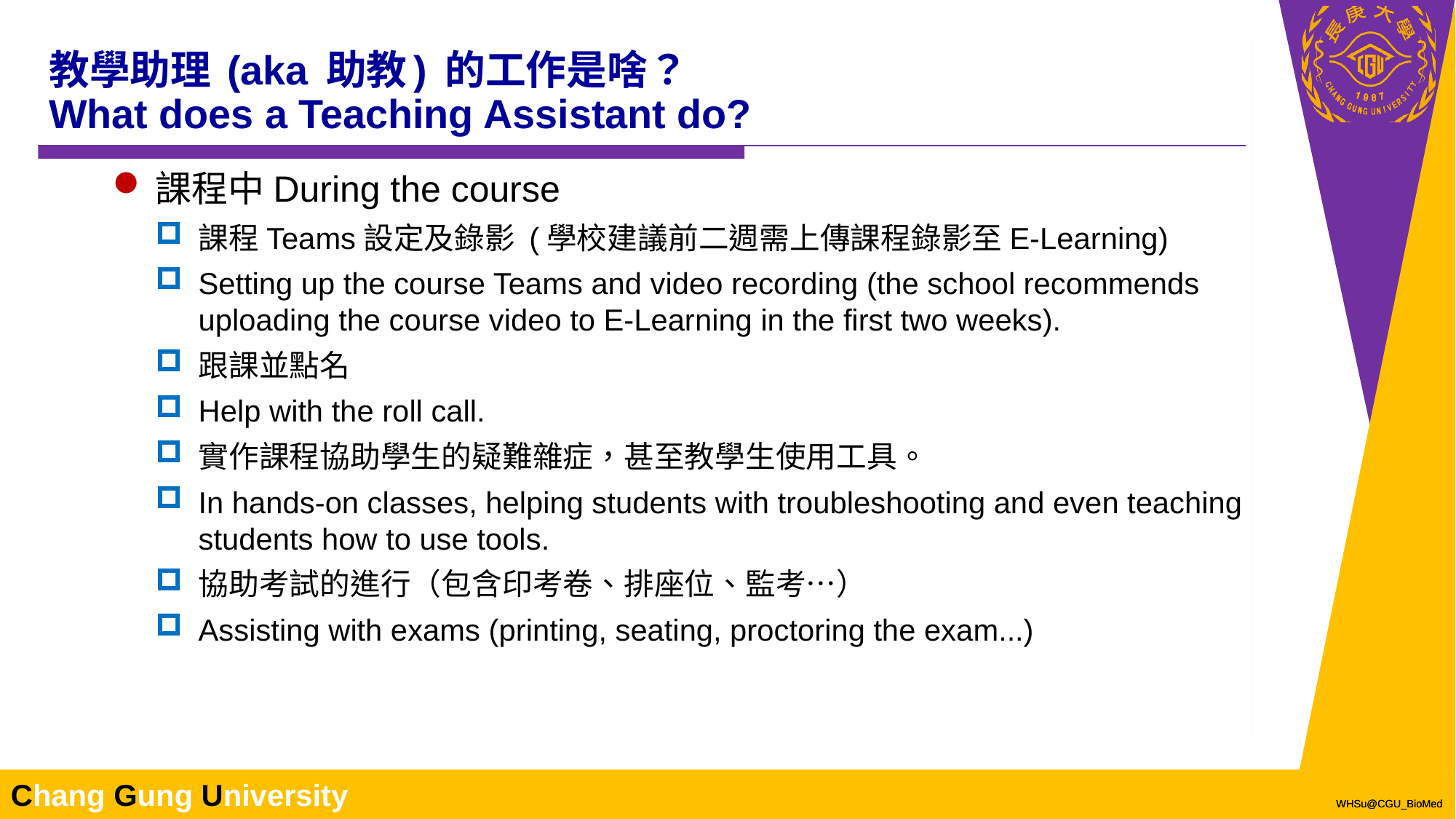

# 教學助理 (aka 助教) 的工作是啥？ What does a Teaching Assistant do?
課程中During the course
課程Teams設定及錄影 (學校建議前二週需上傳課程錄影至E-Learning)
Setting up the course Teams and video recording (the school recommends uploading the course video to E-Learning in the first two weeks).
跟課並點名
Help with the roll call.
實作課程協助學生的疑難雜症，甚至教學生使用工具。
In hands-on classes, helping students with troubleshooting and even teaching students how to use tools.
協助考試的進行（包含印考卷、排座位、監考…）
Assisting with exams (printing, seating, proctoring the exam...)